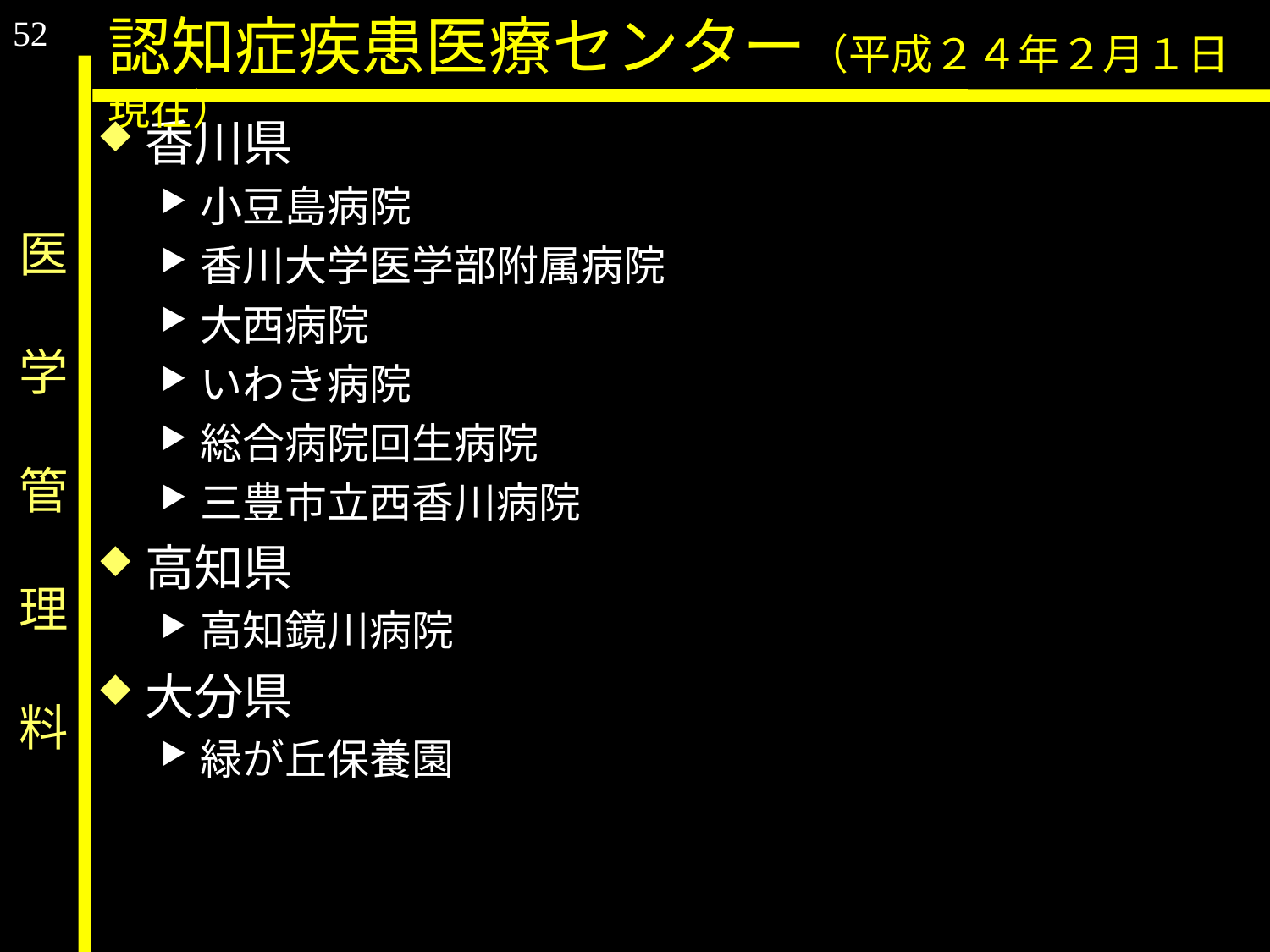

52
認知症疾患医療センター（平成２４年２月１日現在）

香川県
小豆島病院
香川大学医学部附属病院
大西病院
いわき病院
総合病院回生病院
三豊市立西香川病院
高知県
高知鏡川病院
大分県
緑が丘保養園
医　学　管　理　料